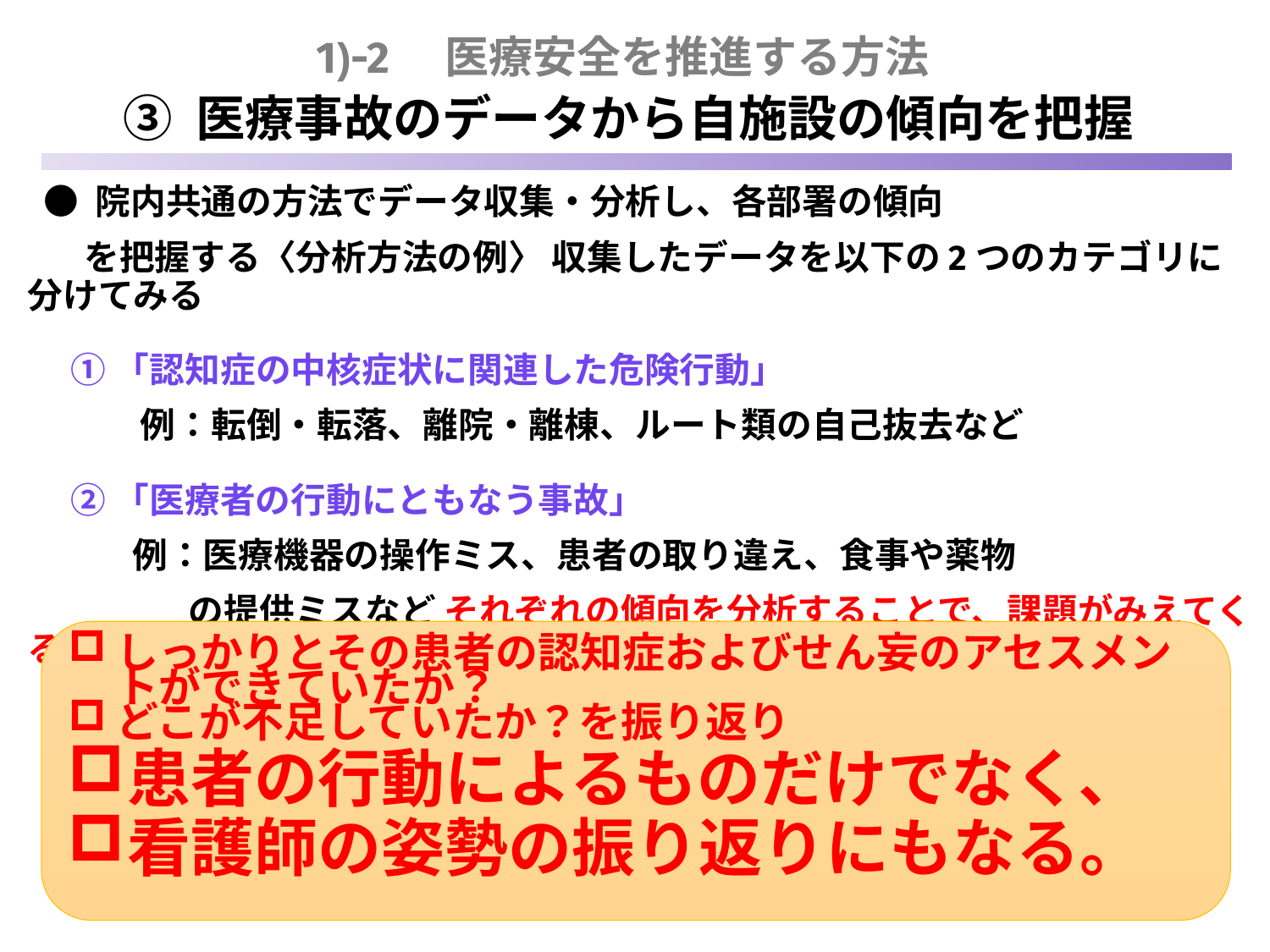

1)-2　医療安全を推進する方法
 ③ 医療事故のデータから自施設の傾向を把握

  ● 院内共通の方法でデータ収集・分析し、各部署の傾向
      を把握する〈分析方法の例〉 収集したデータを以下の2つのカテゴリに分けてみる
　 ① 「認知症の中核症状に関連した危険行動」
             例：転倒・転落、離院・離棟、ルート類の自己抜去など
　 ② 「医療者の行動にともなう事故」
            例：医療機器の操作ミス、患者の取り違え、食事や薬物
                   の提供ミスなど それぞれの傾向を分析することで、課題がみえてくる
しっかりとその患者の認知症およびせん妄のアセスメントができていたか？
どこが不足していたか？を振り返り

患者の行動によるものだけでなく、

看護師の姿勢の振り返りにもなる。